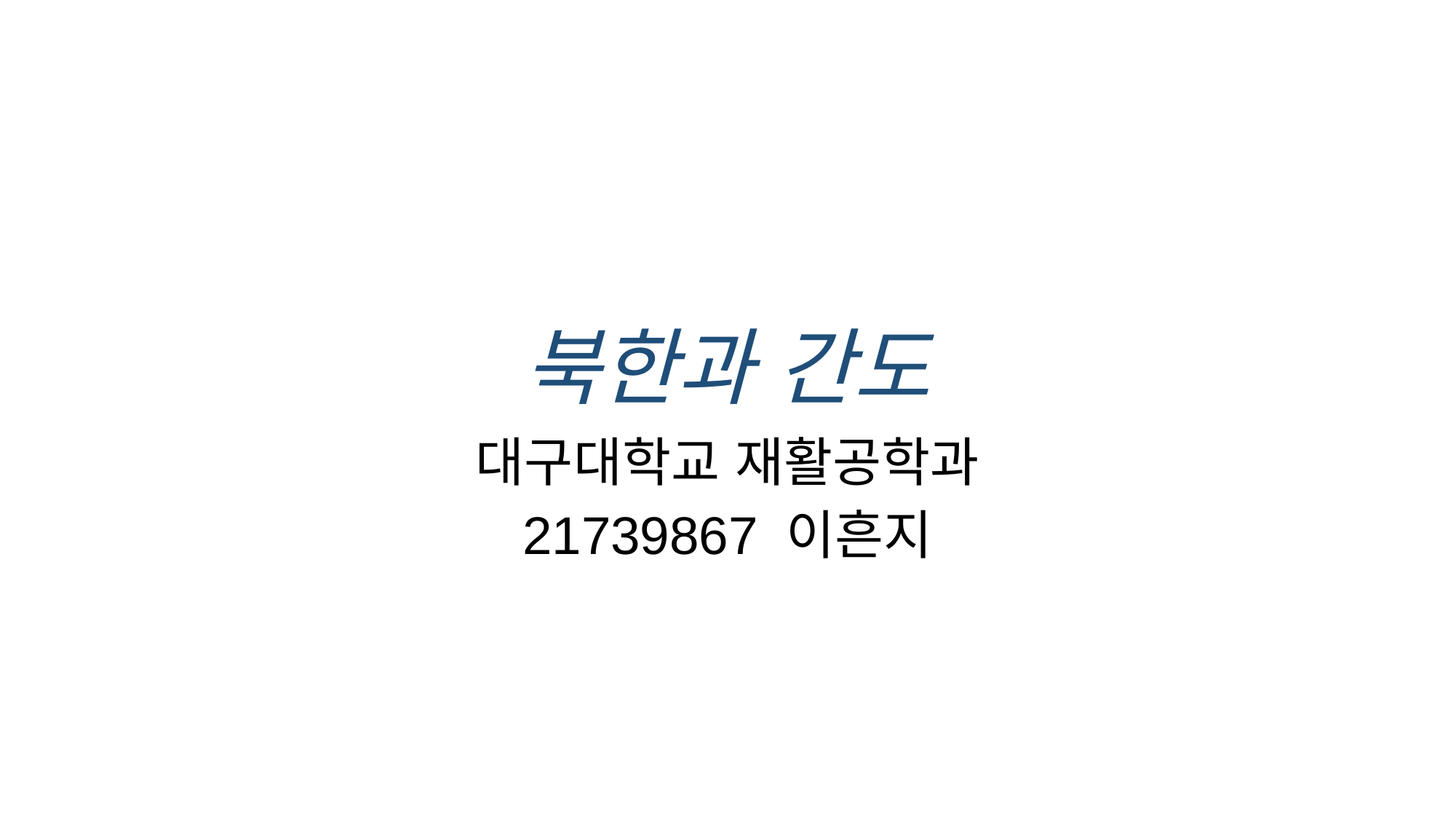

# 북한과 간도
대구대학교 재활공학과
21739867 이흔지